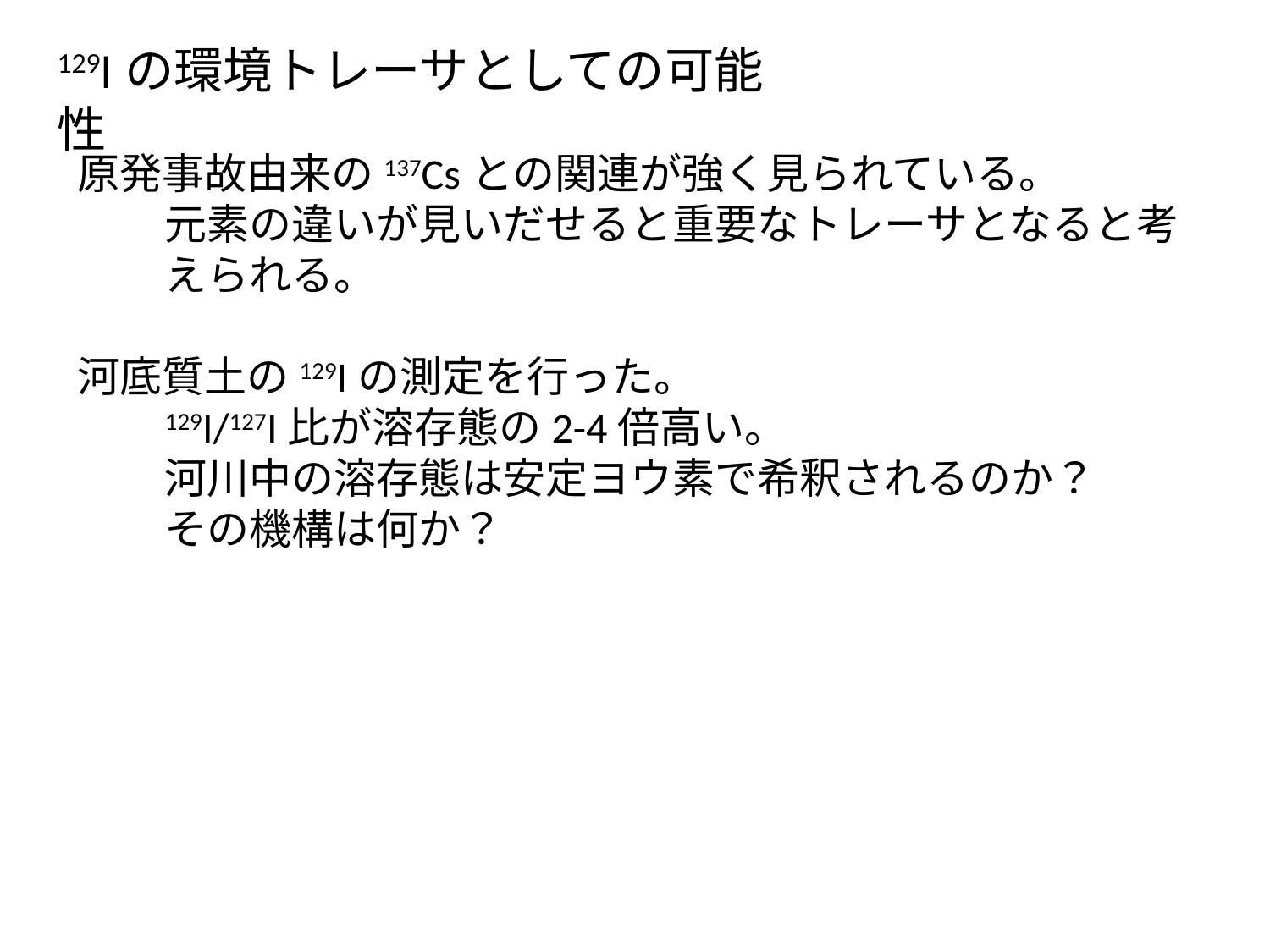

129Iの環境トレーサとしての可能性
原発事故由来の137Csとの関連が強く見られている。
	元素の違いが見いだせると重要なトレーサとなると考えられる。

河底質土の129Iの測定を行った。
	129I/127I比が溶存態の2-4倍高い。
	河川中の溶存態は安定ヨウ素で希釈されるのか？
	その機構は何か？